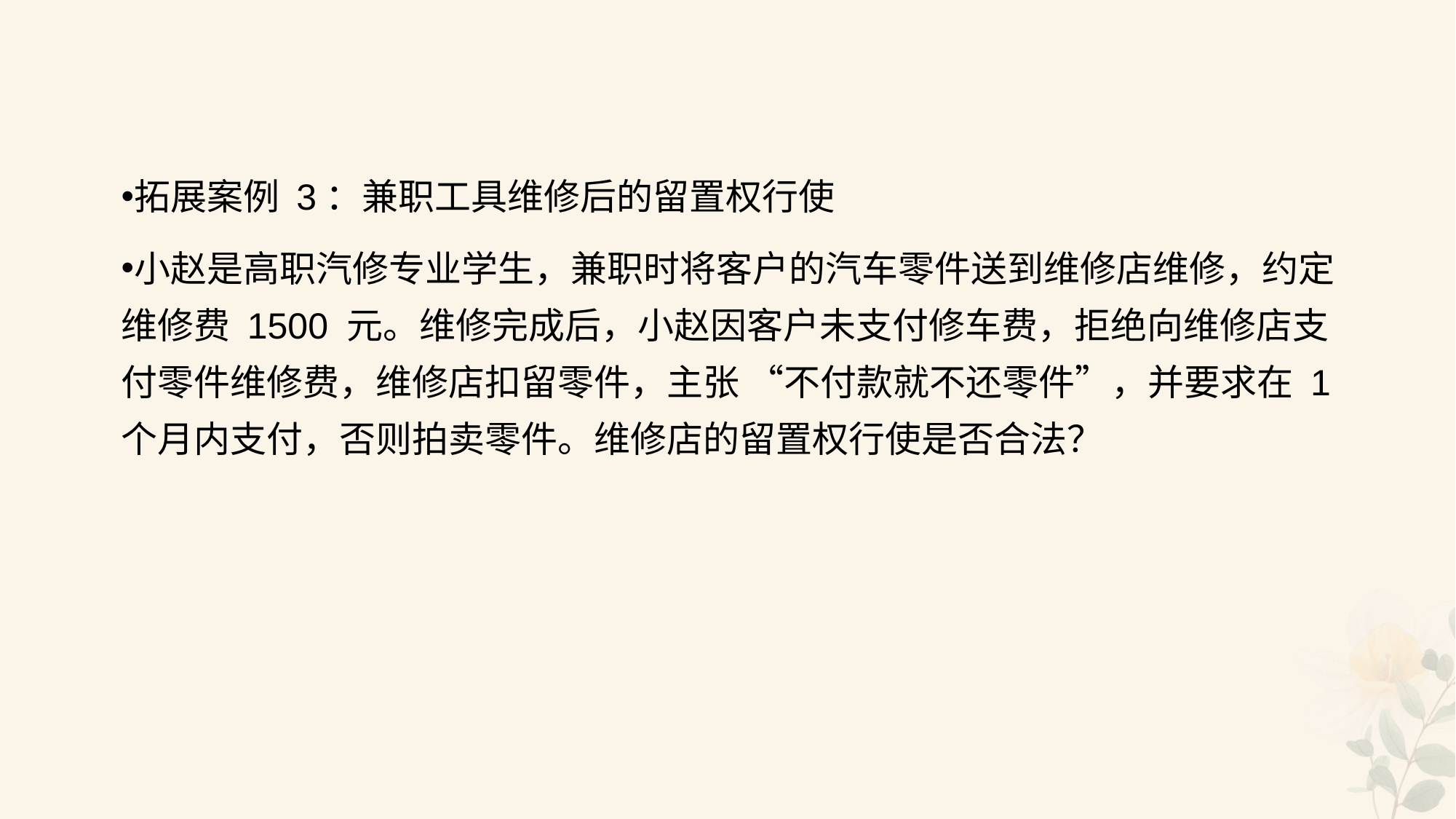

#
拓展案例 3：兼职工具维修后的留置权行使
小赵是高职汽修专业学生，兼职时将客户的汽车零件送到维修店维修，约定维修费 1500 元。维修完成后，小赵因客户未支付修车费，拒绝向维修店支付零件维修费，维修店扣留零件，主张 “不付款就不还零件”，并要求在 1 个月内支付，否则拍卖零件。维修店的留置权行使是否合法？